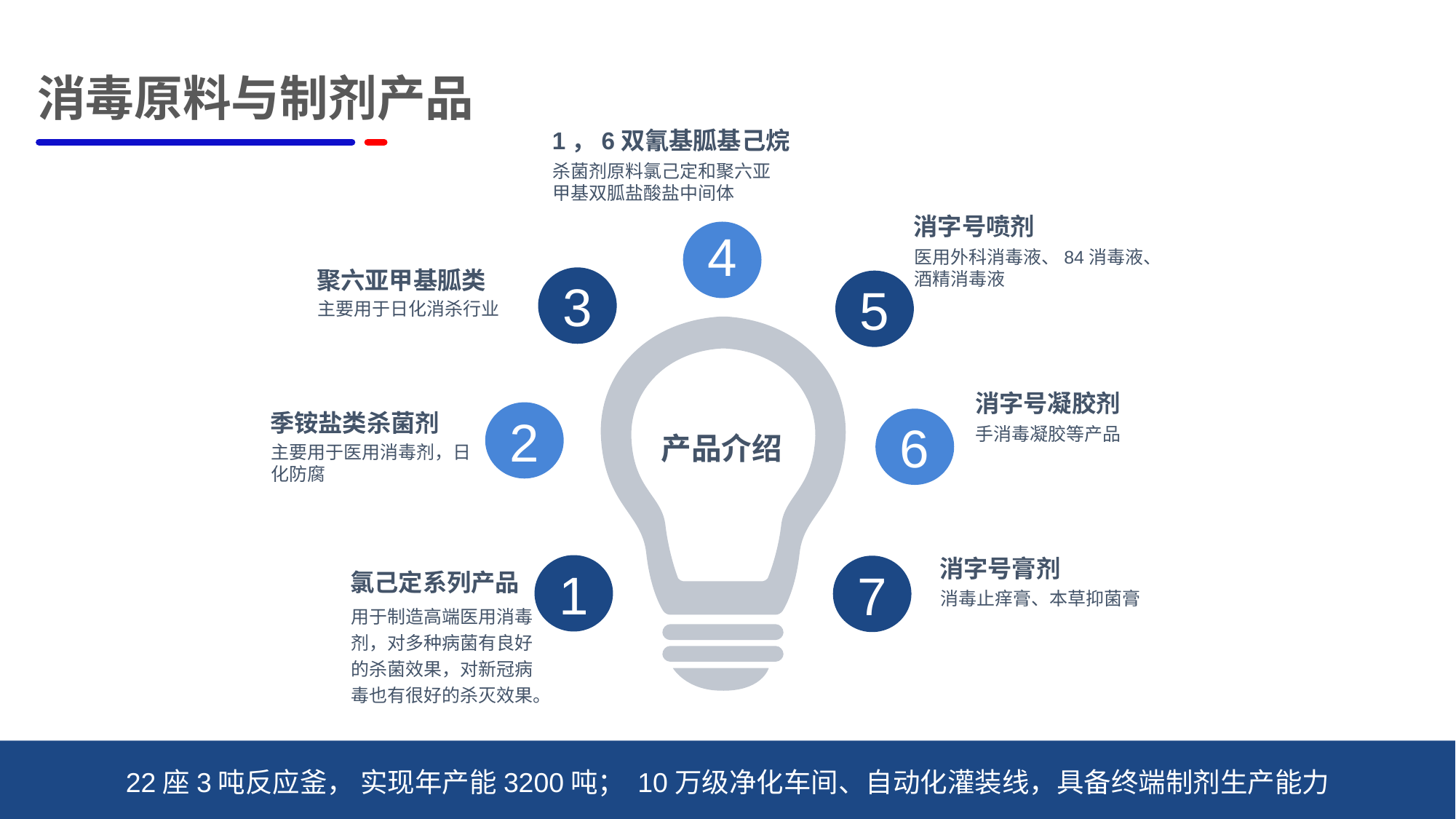

消毒原料与制剂产品
市场
竞争小
1，6双氰基胍基己烷
杀菌剂原料氯己定和聚六亚甲基双胍盐酸盐中间体

消字号喷剂
4
医用外科消毒液、84消毒液、酒精消毒液
聚六亚甲基胍类
3
5
主要用于日化消杀行业

消字号凝胶剂
2
季铵盐类杀菌剂
6
手消毒凝胶等产品
产品介绍
主要用于医用消毒剂，日化防腐
消字号膏剂
1
7
氯己定系列产品
消毒止痒膏、本草抑菌膏
用于制造高端医用消毒剂，对多种病菌有良好的杀菌效果，对新冠病毒也有很好的杀灭效果。

22座3吨反应釜， 实现年产能3200吨； 10万级净化车间、自动化灌装线，具备终端制剂生产能力